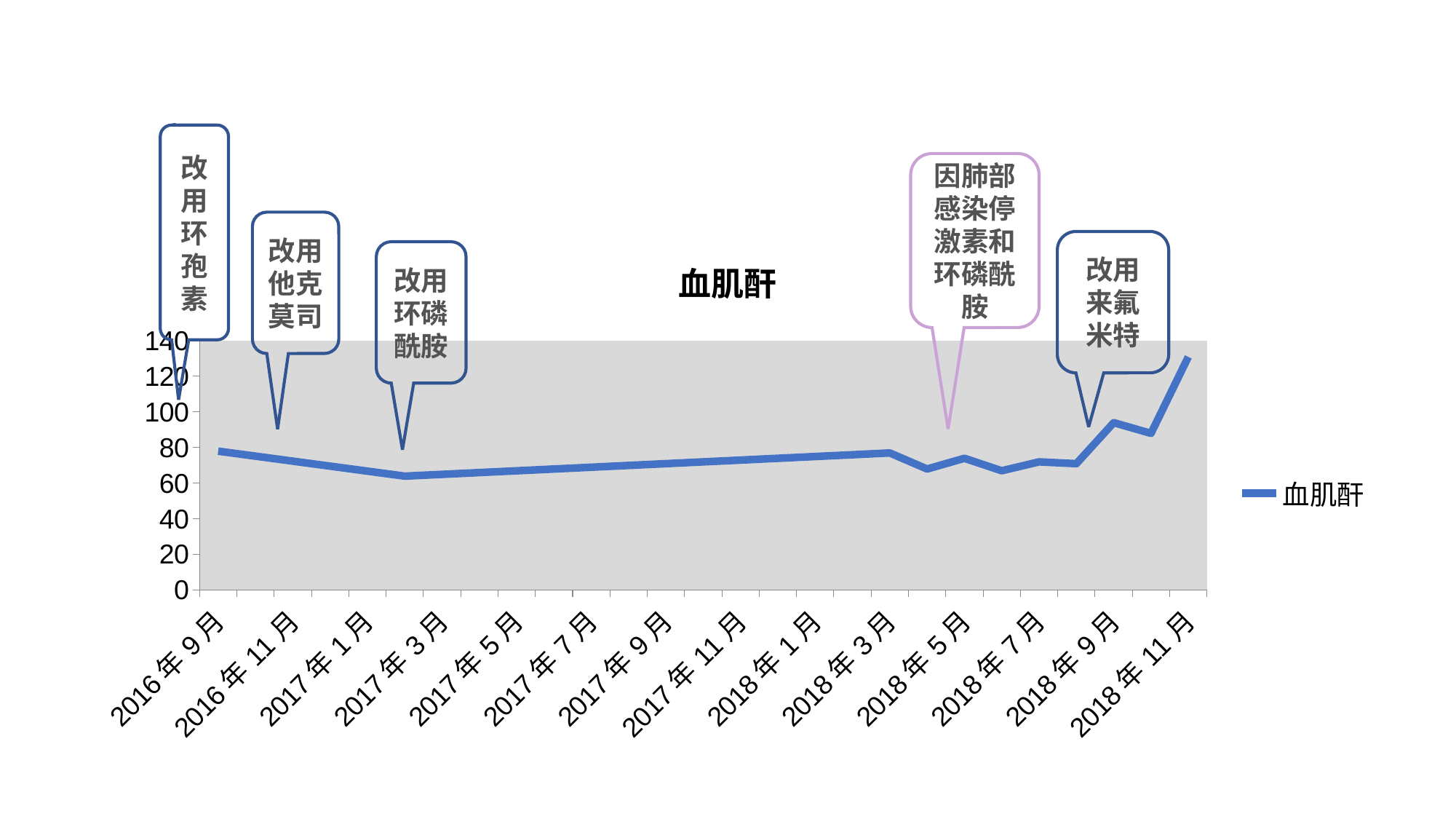

改用环孢素
因肺部感染停激素和环磷酰胺
改用他克莫司

### Chart:

| Category | 血肌酐 |
|---|---|
| 42614 | 78.0 |
| 42767 | 64.0 |
| 43160 | 77.0 |
| 43191 | 68.0 |
| 43221 | 74.0 |
| 43252 | 67.0 |
| 43282 | 72.0 |
| 43313 | 71.0 |
| 43344 | 94.0 |
| 43374 | 88.0 |
| 43405 | 130.9 |
改用来氟米特
改用环磷酰胺